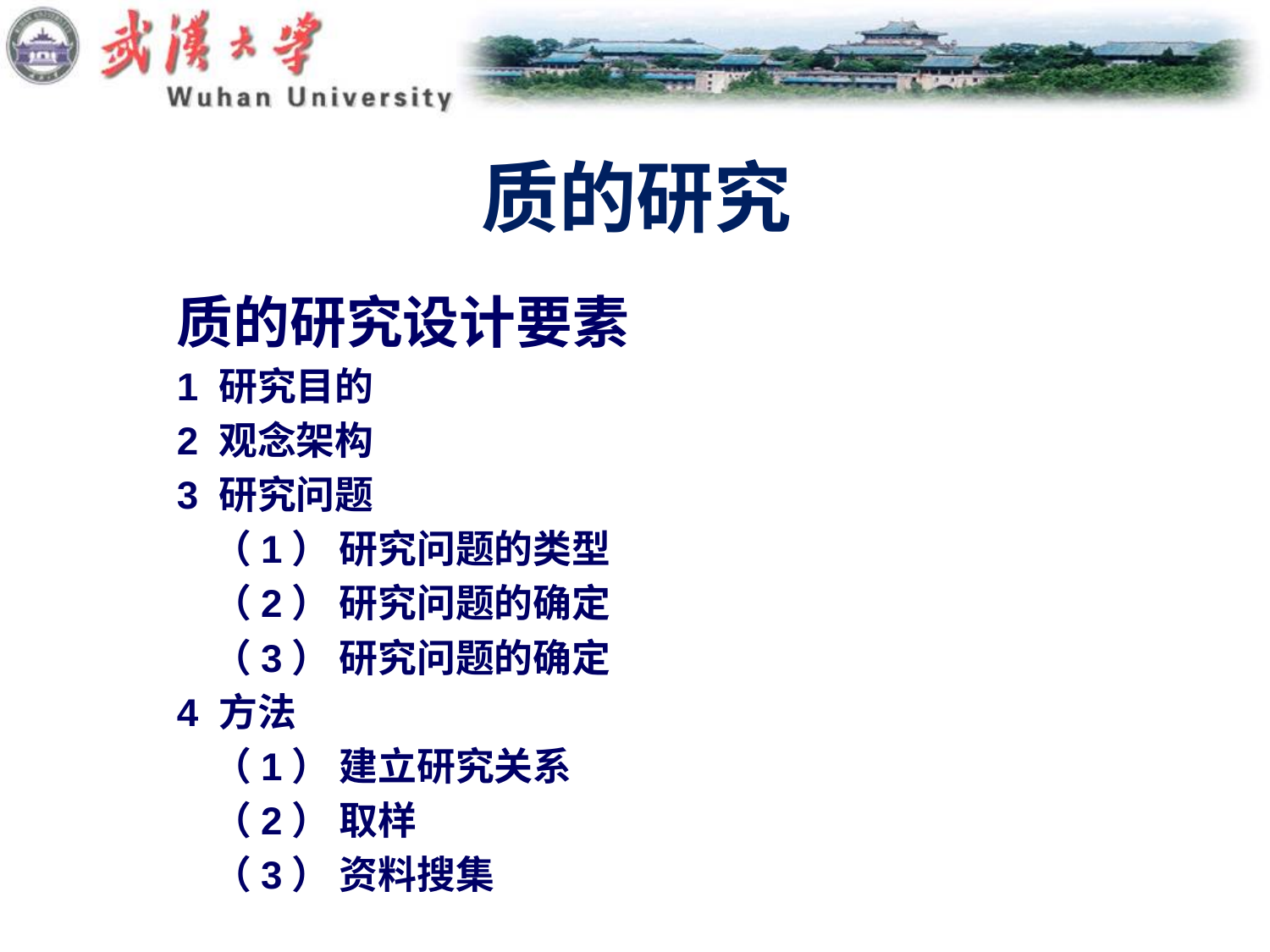

# 质的研究
质的研究设计要素
1 研究目的
2 观念架构
3 研究问题
   （1） 研究问题的类型
   （2） 研究问题的确定
   （3） 研究问题的确定
4 方法
   （1） 建立研究关系
   （2） 取样
   （3） 资料搜集